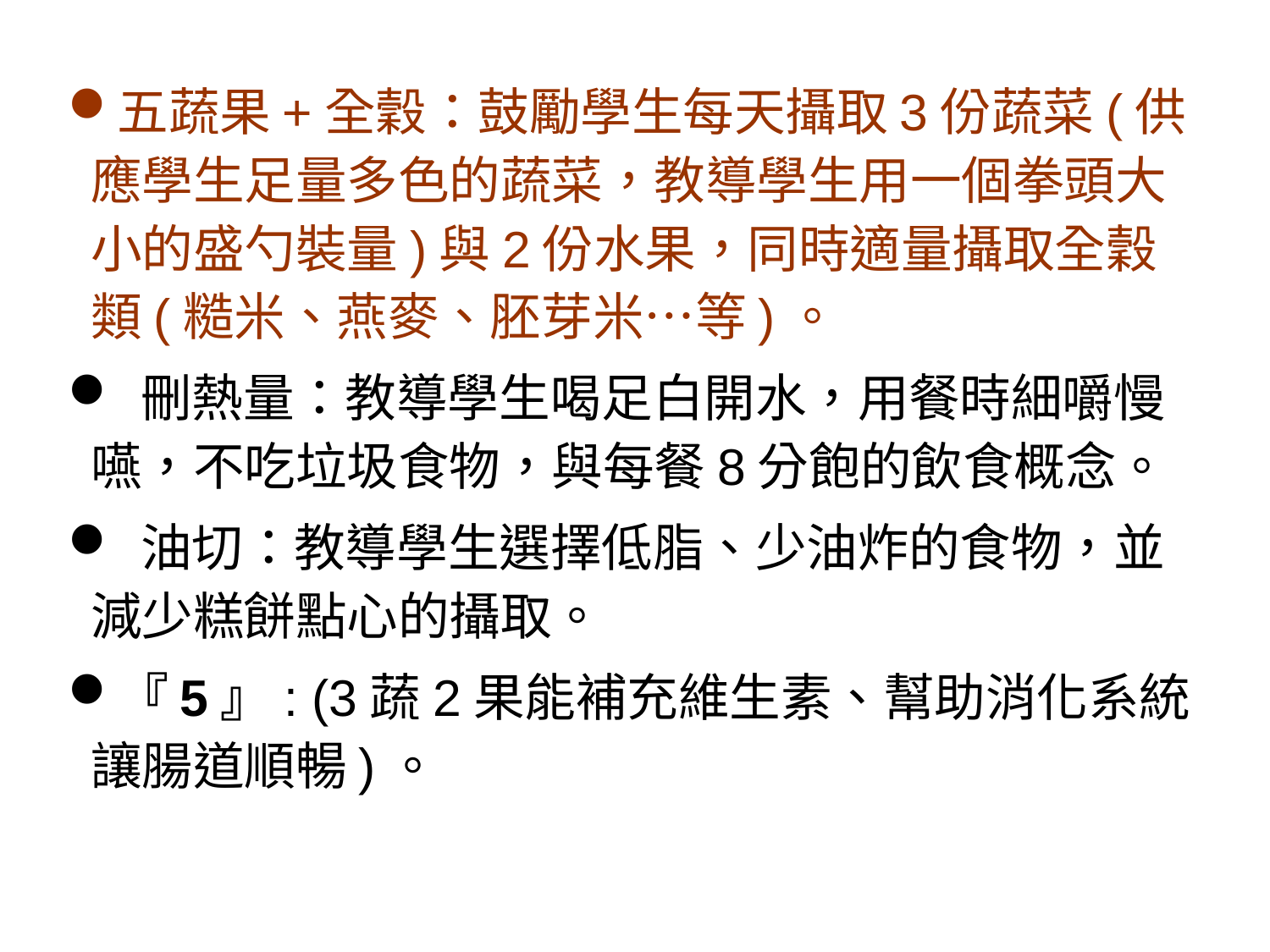

五蔬果+全穀：鼓勵學生每天攝取3份蔬菜(供應學生足量多色的蔬菜，教導學生用一個拳頭大小的盛勺裝量)與2份水果，同時適量攝取全穀類(糙米、燕麥、胚芽米…等)。
 刪熱量：教導學生喝足白開水，用餐時細嚼慢嚥，不吃垃圾食物，與每餐8分飽的飲食概念。
 油切：教導學生選擇低脂、少油炸的食物，並減少糕餅點心的攝取。
『5』: (3蔬2果能補充維生素、幫助消化系統讓腸道順暢)。